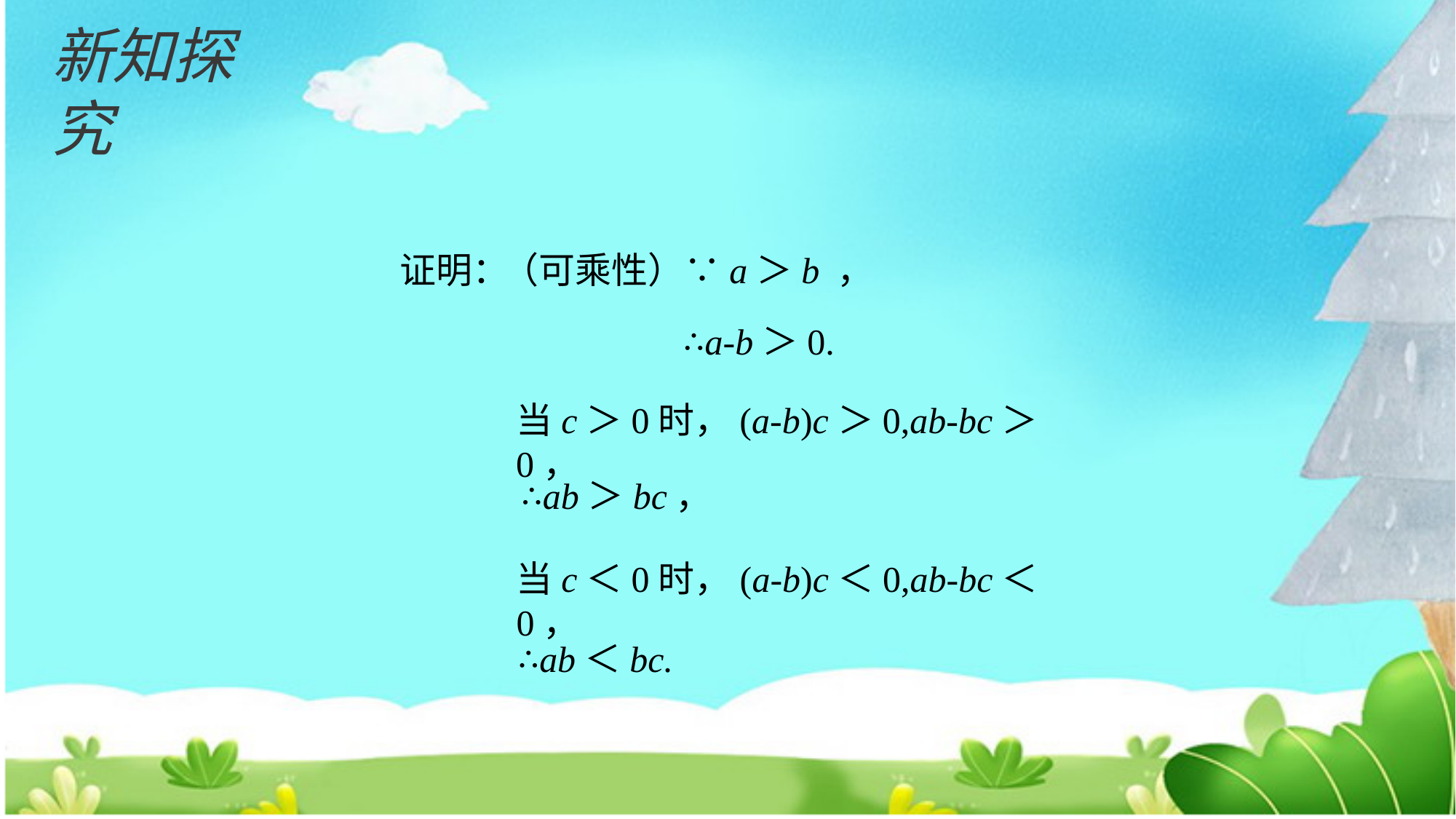

新知探究
证明：
（可乘性）∵a＞b ，

∴a-b＞0.
当c＞0时，(a-b)c＞0,ab-bc＞0，

∴ab＞bc，
当c＜0时，(a-b)c＜0,ab-bc＜0，
∴ab＜bc.